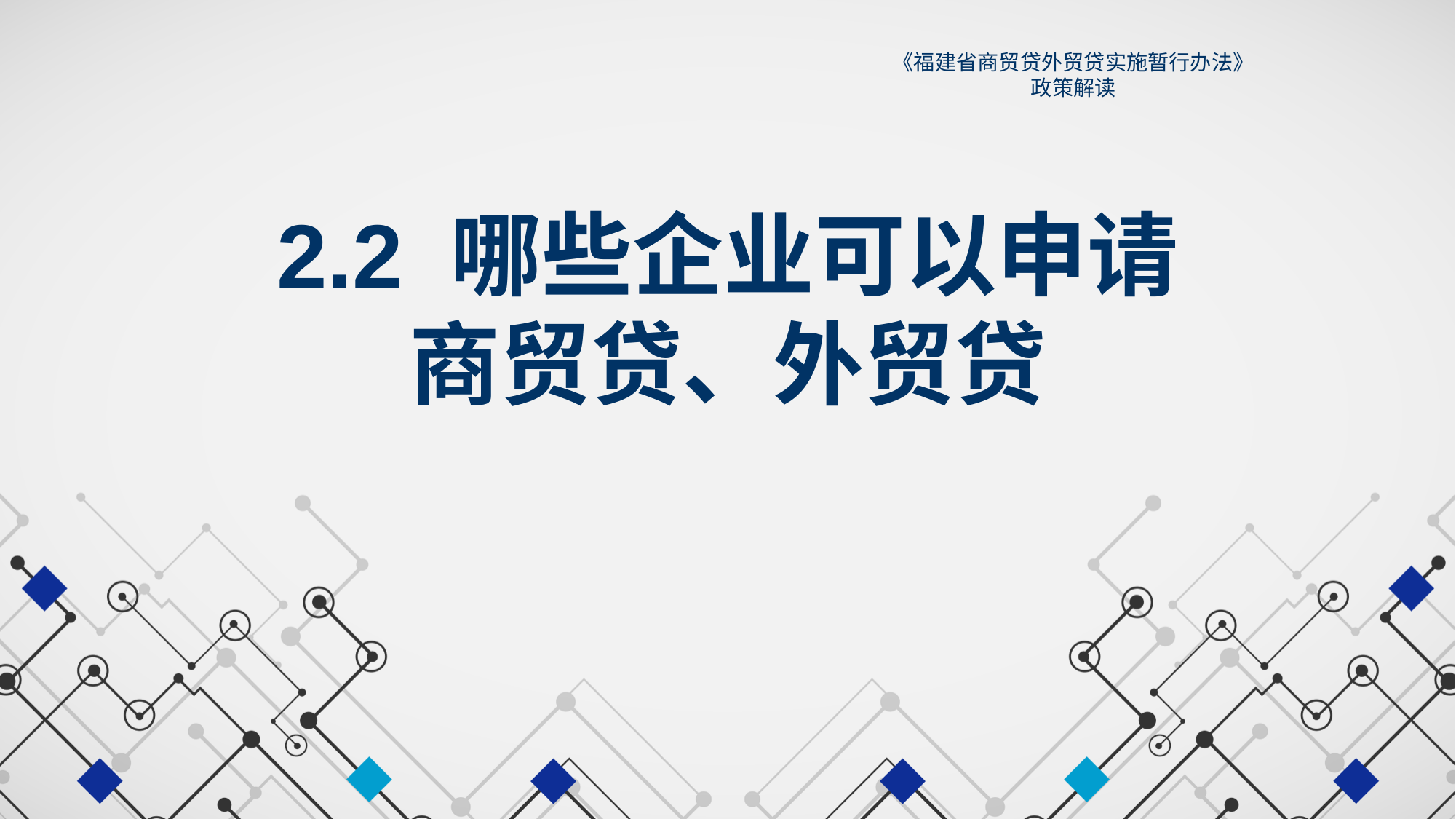

《福建省商贸贷外贸贷实施暂行办法》
政策解读
2.2 哪些企业可以申请
商贸贷、外贸贷